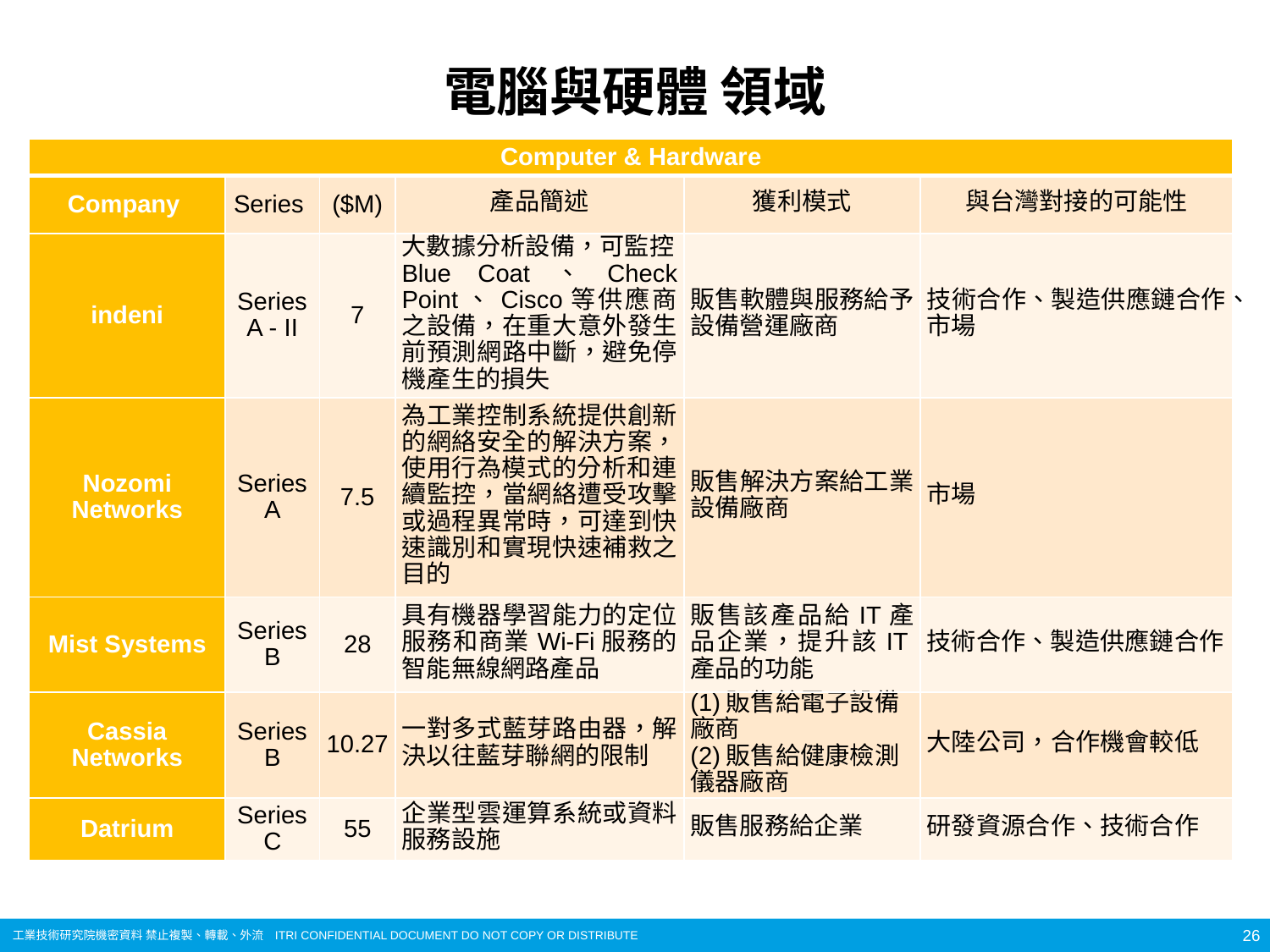

# 電腦與硬體 領域
| Computer & Hardware |  |  |  |  |  |
| --- | --- | --- | --- | --- | --- |
| Company | Series | ($M) | 產品簡述 | 獲利模式 | 與台灣對接的可能性 |
| indeni | Series A - II | 7 | 大數據分析設備，可監控Blue Coat、Check Point、Cisco等供應商之設備，在重大意外發生前預測網路中斷，避免停機產生的損失 | 販售軟體與服務給予設備營運廠商 | 技術合作、製造供應鏈合作、市場 |
| Nozomi Networks | Series A | 7.5 | 為工業控制系統提供創新的網絡安全的解決方案，使用行為模式的分析和連續監控，當網絡遭受攻擊或過程異常時，可達到快速識別和實現快速補救之目的 | 販售解決方案給工業設備廠商 | 市場 |
| Mist Systems | Series B | 28 | 具有機器學習能力的定位服務和商業Wi-Fi服務的智能無線網路產品 | 販售該產品給IT產品企業，提升該IT產品的功能 | 技術合作、製造供應鏈合作 |
| Cassia Networks | Series B | 10.27 | 一對多式藍芽路由器，解決以往藍芽聯網的限制 | (1)販售給電子設備廠商 (2)販售給健康檢測儀器廠商 | 大陸公司，合作機會較低 |
| Datrium | Series C | 55 | 企業型雲運算系統或資料服務設施 | 販售服務給企業 | 研發資源合作、技術合作 |